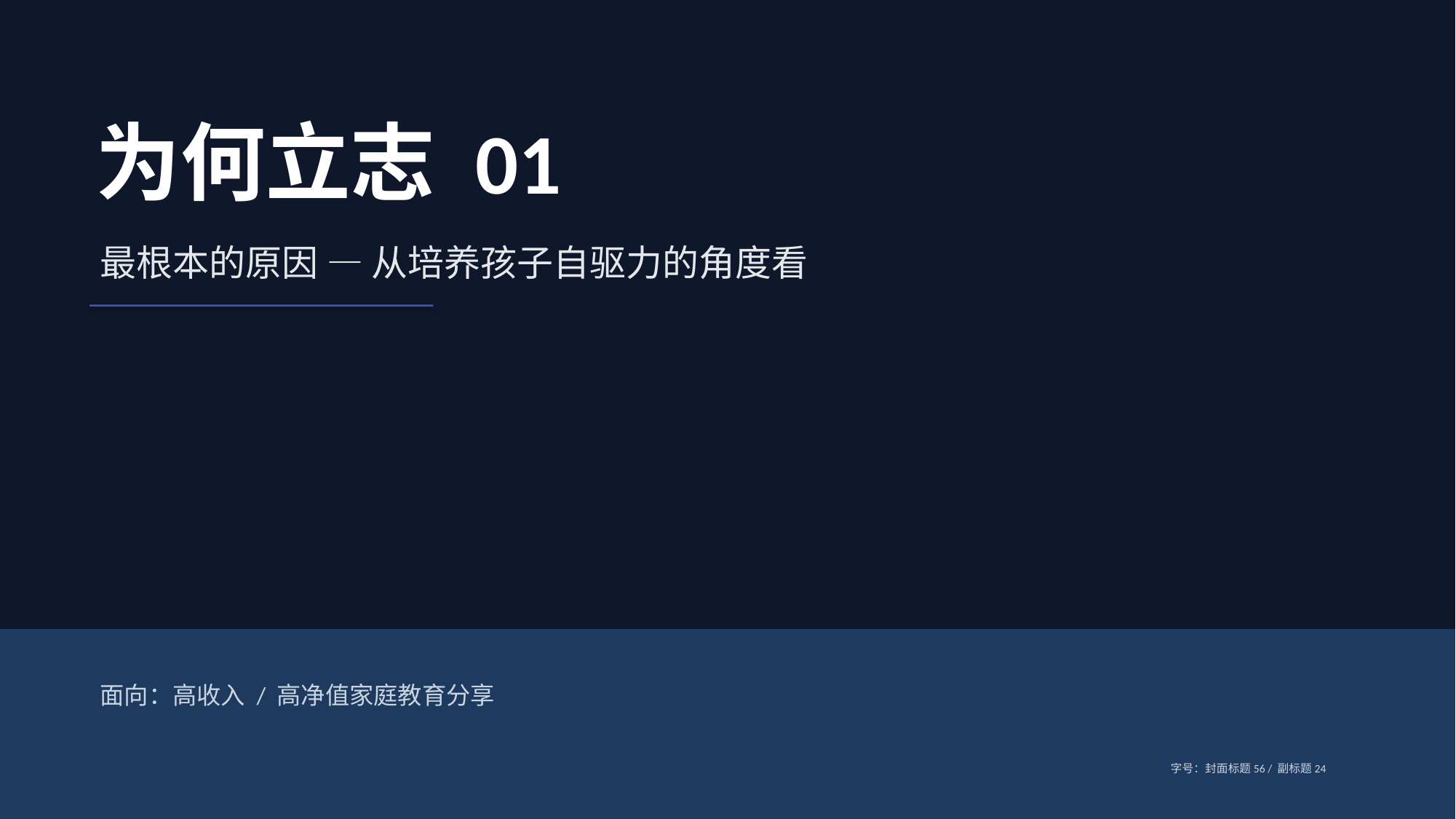

为何立志 01
最根本的原因 — 从培养孩子自驱力的角度看

面向：高收入 / 高净值家庭教育分享
字号：封面标题56 / 副标题24